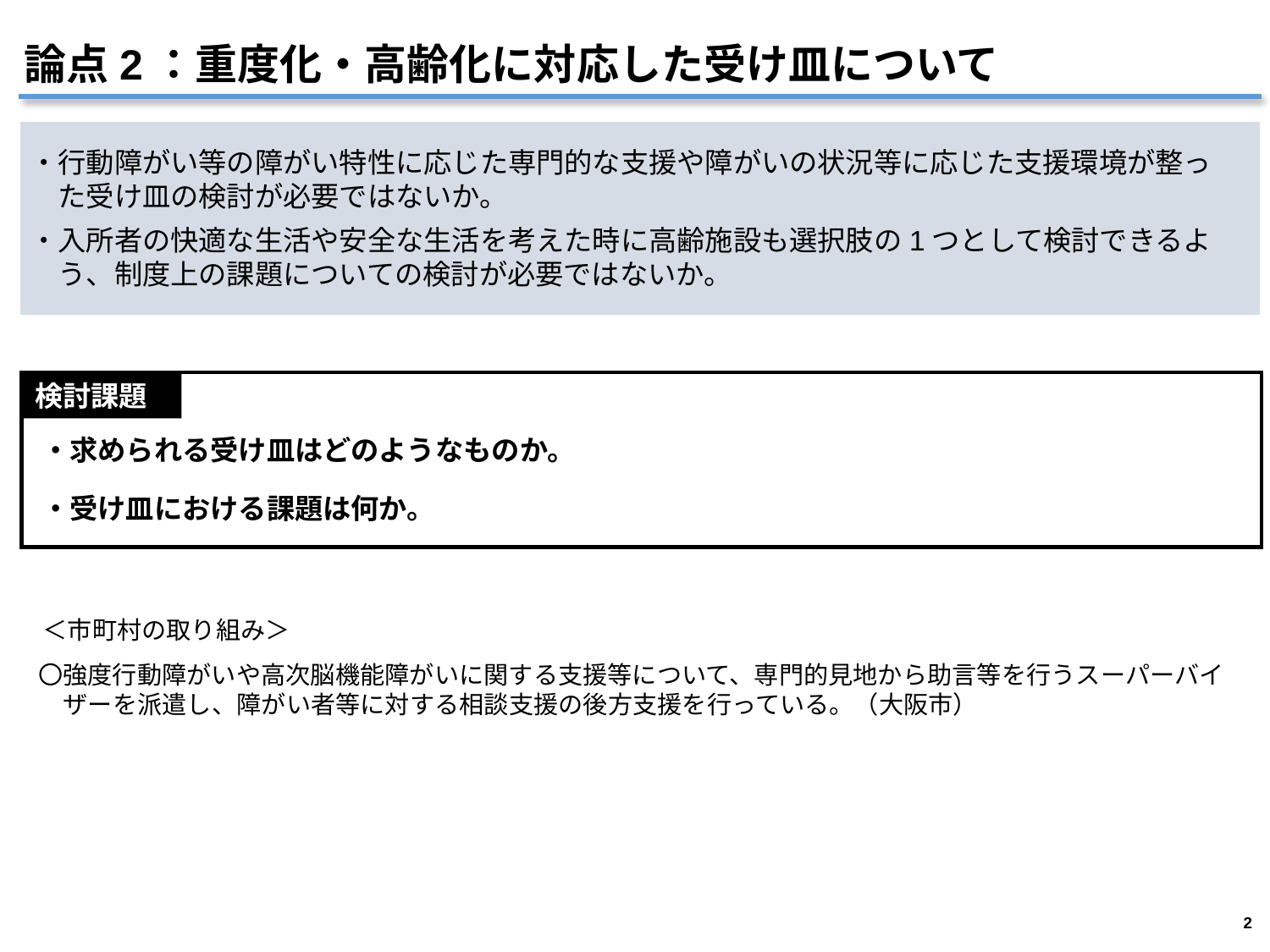

# 論点2：重度化・高齢化に対応した受け皿について

・行動障がい等の障がい特性に応じた専門的な支援や障がいの状況等に応じた支援環境が整っ
　た受け皿の検討が必要ではないか。
・入所者の快適な生活や安全な生活を考えた時に高齢施設も選択肢の1つとして検討できるよ
　う、制度上の課題についての検討が必要ではないか。

検討課題
・求められる受け皿はどのようなものか。
・受け皿における課題は何か。
＜市町村の取り組み＞
〇強度行動障がいや高次脳機能障がいに関する支援等について、専門的見地から助言等を行うスーパーバイザーを派遣し、障がい者等に対する相談支援の後方支援を行っている。（大阪市）
2